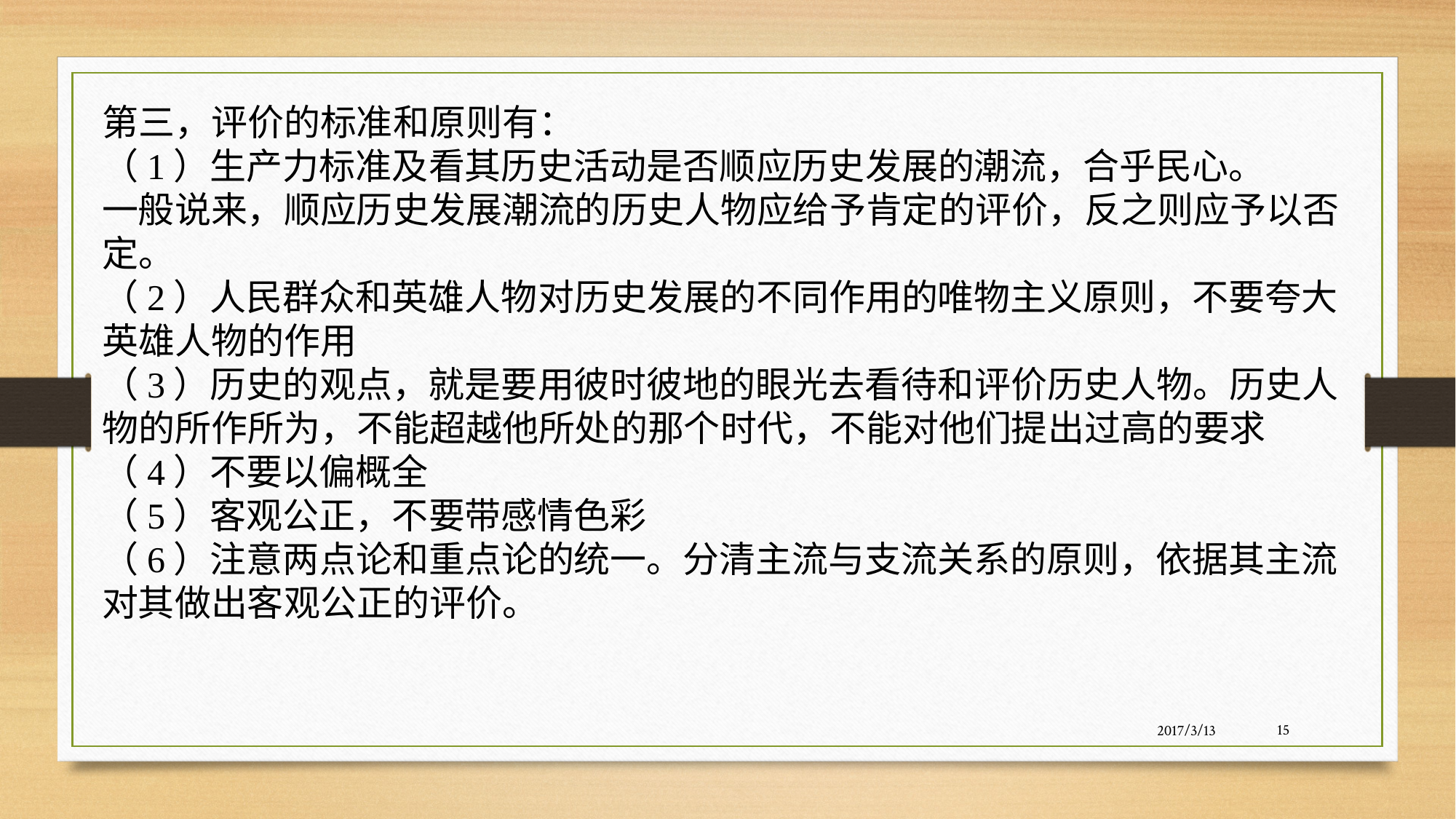

第三，评价的标准和原则有：
（1）生产力标准及看其历史活动是否顺应历史发展的潮流，合乎民心。
一般说来，顺应历史发展潮流的历史人物应给予肯定的评价，反之则应予以否定。
（2）人民群众和英雄人物对历史发展的不同作用的唯物主义原则，不要夸大英雄人物的作用
（3）历史的观点，就是要用彼时彼地的眼光去看待和评价历史人物。历史人物的所作所为，不能超越他所处的那个时代，不能对他们提出过高的要求
（4）不要以偏概全
（5）客观公正，不要带感情色彩
（6）注意两点论和重点论的统一。分清主流与支流关系的原则，依据其主流对其做出客观公正的评价。
2017/3/13
15